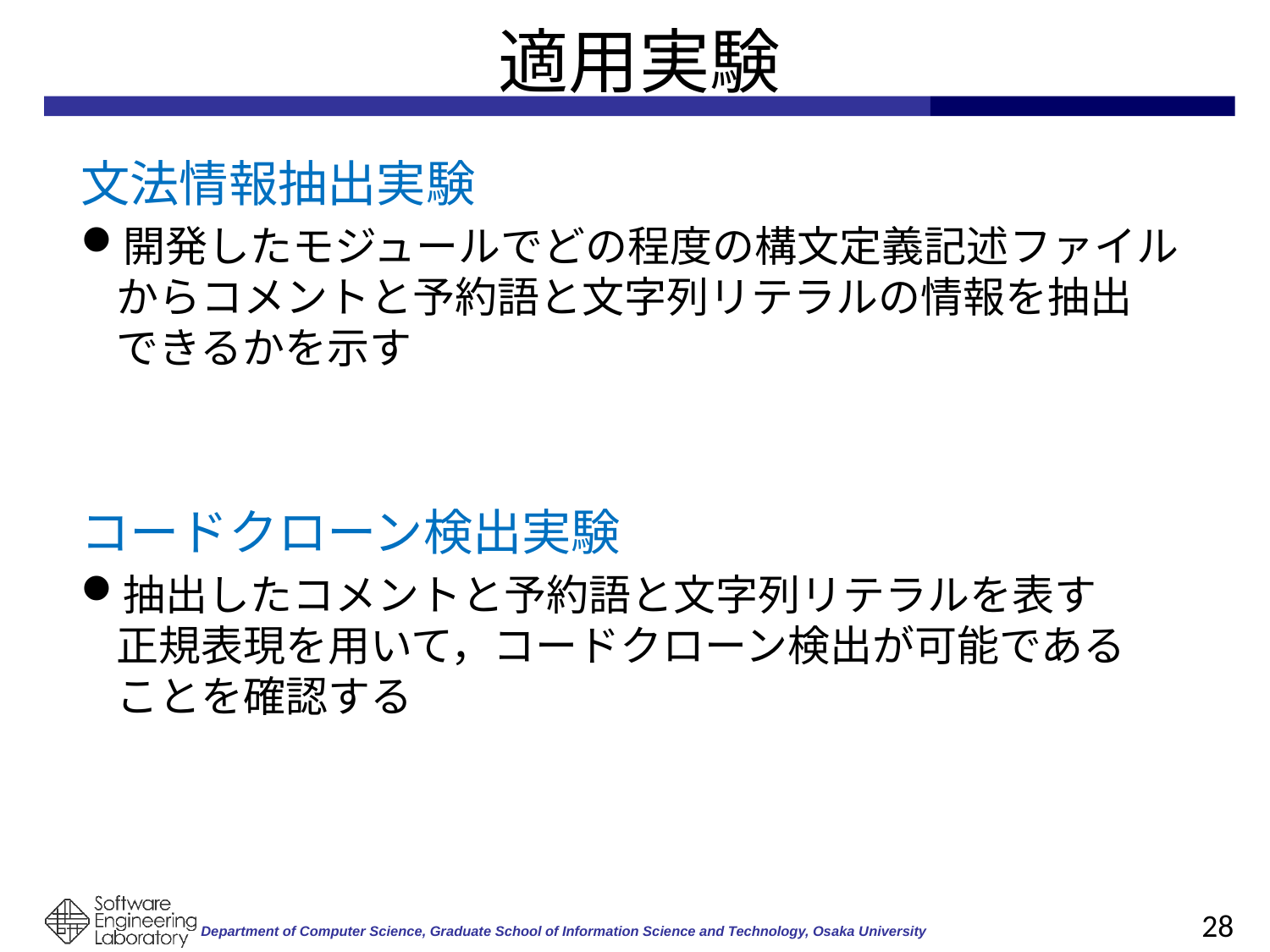

# 適用実験
文法情報抽出実験
開発したモジュールでどの程度の構文定義記述ファイルからコメントと予約語と文字列リテラルの情報を抽出　できるかを示す

コードクローン検出実験
抽出したコメントと予約語と文字列リテラルを表す　　正規表現を用いて，コードクローン検出が可能である　ことを確認する
28